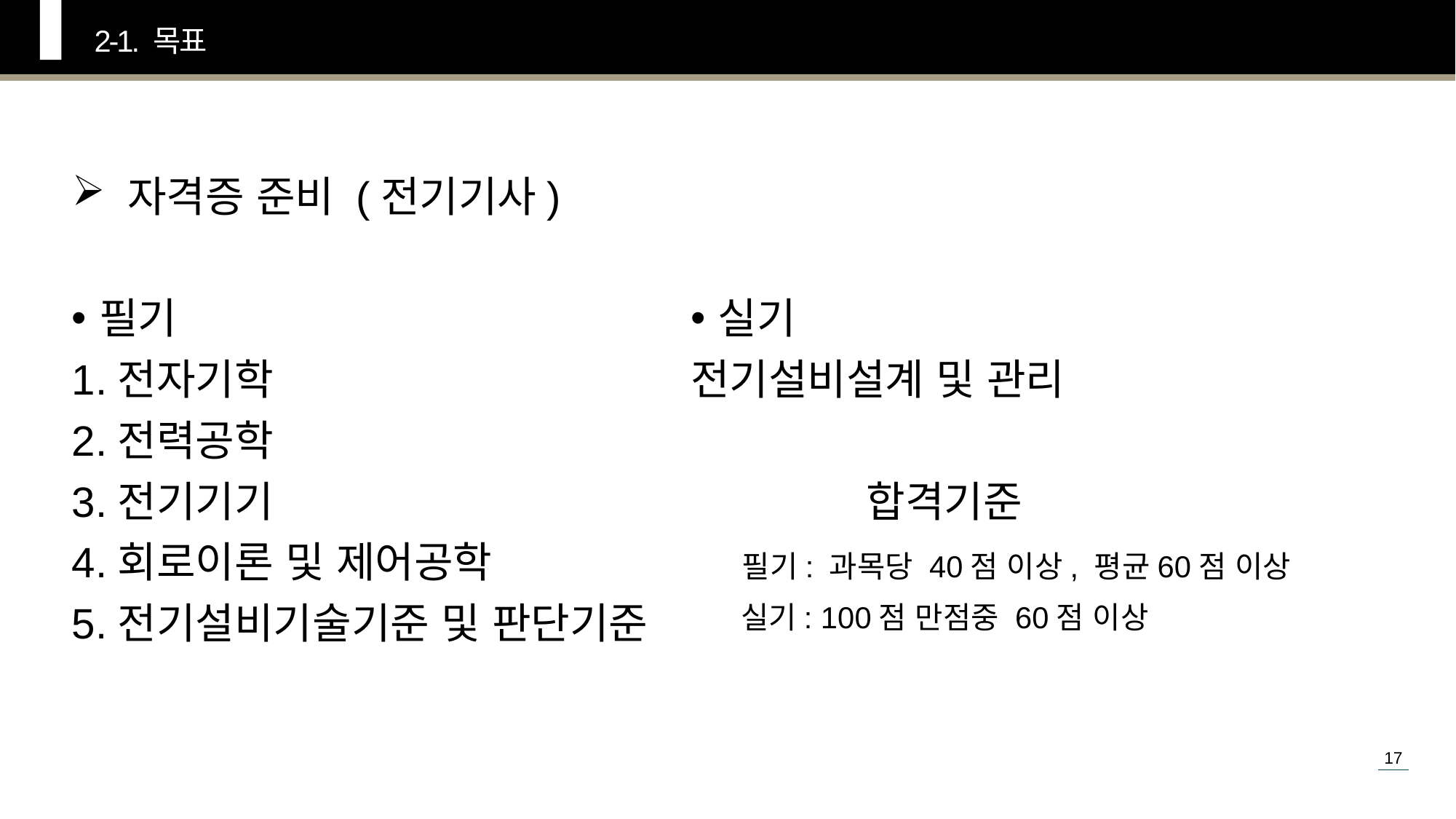

2-1. 목표
 자격증 준비 (전기기사)

필기
1.전자기학
2.전력공학
3.전기기기
4.회로이론 및 제어공학
5.전기설비기술기준 및 판단기준

실기
전기설비설계 및 관리

              합격기준
    필기: 과목당 40점 이상, 평균60점 이상
     실기: 100점 만점중 60점 이상